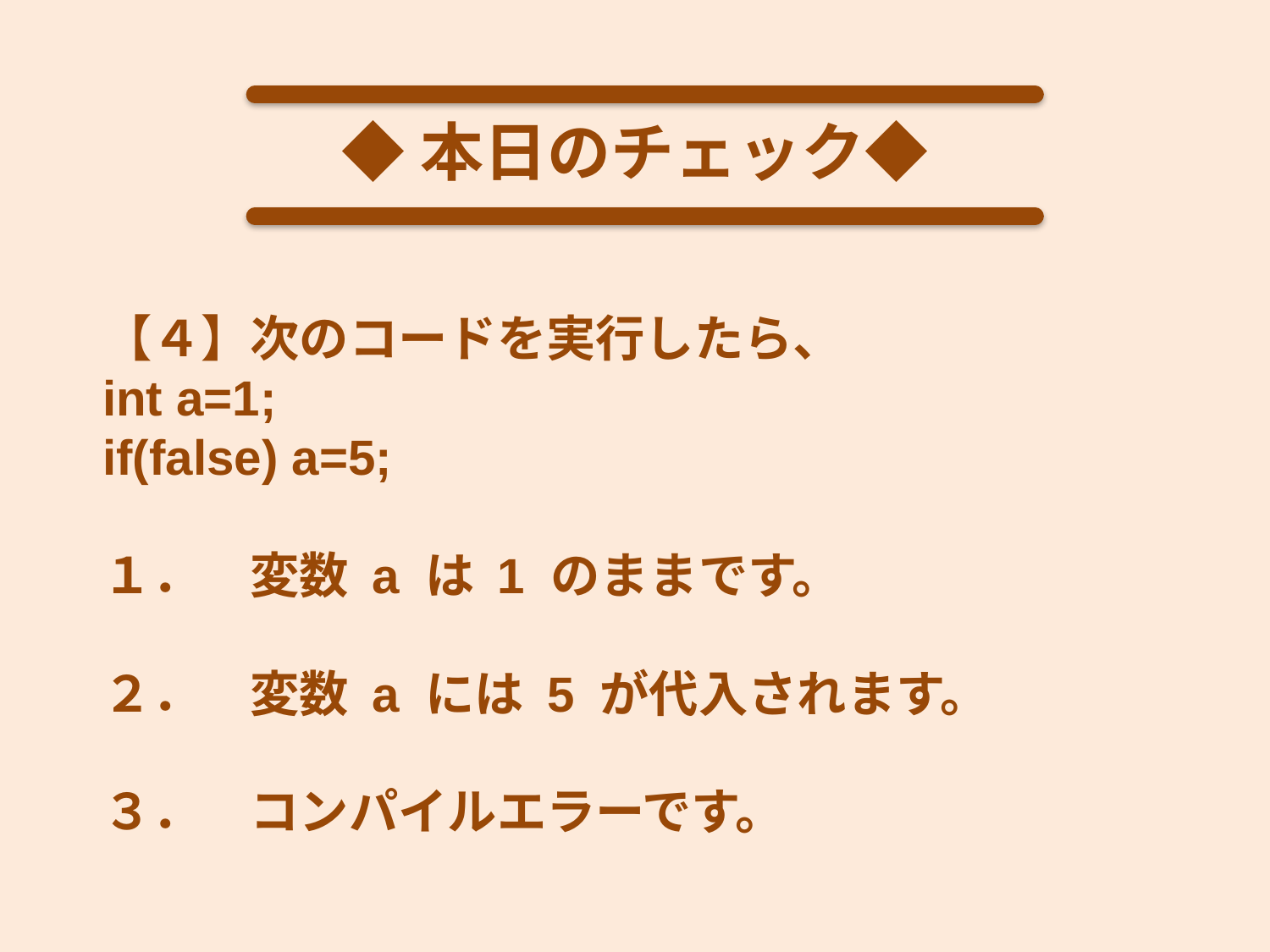

◆本日のチェック◆

【４】次のコードを実行したら、
int a=1;
if(false) a=5;

１．　変数 a は 1 のままです。

２．　変数 a には 5 が代入されます。

３．　コンパイルエラーです。